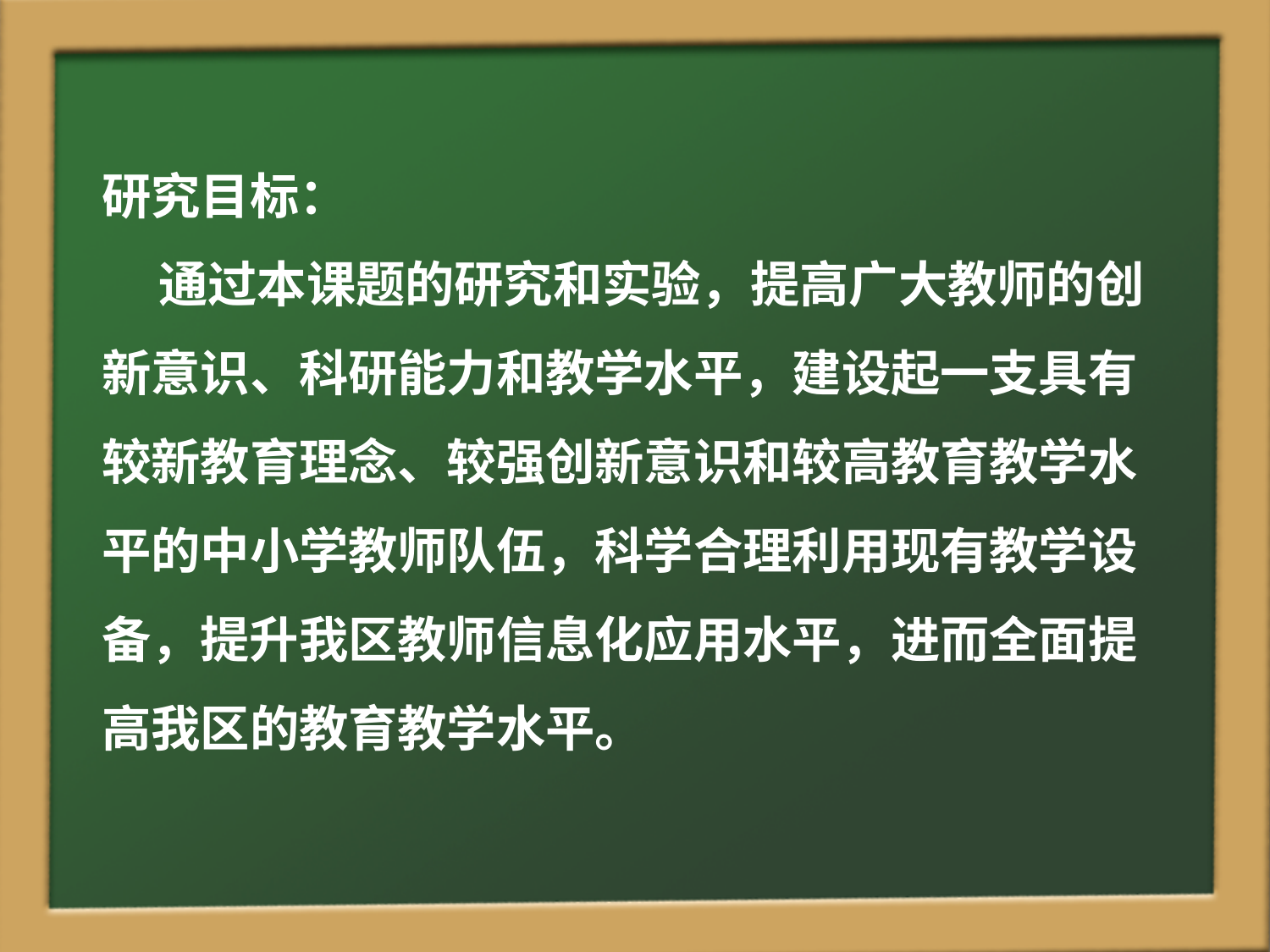

研究目标：
    通过本课题的研究和实验，提高广大教师的创新意识、科研能力和教学水平，建设起一支具有较新教育理念、较强创新意识和较高教育教学水平的中小学教师队伍，科学合理利用现有教学设备，提升我区教师信息化应用水平，进而全面提高我区的教育教学水平。